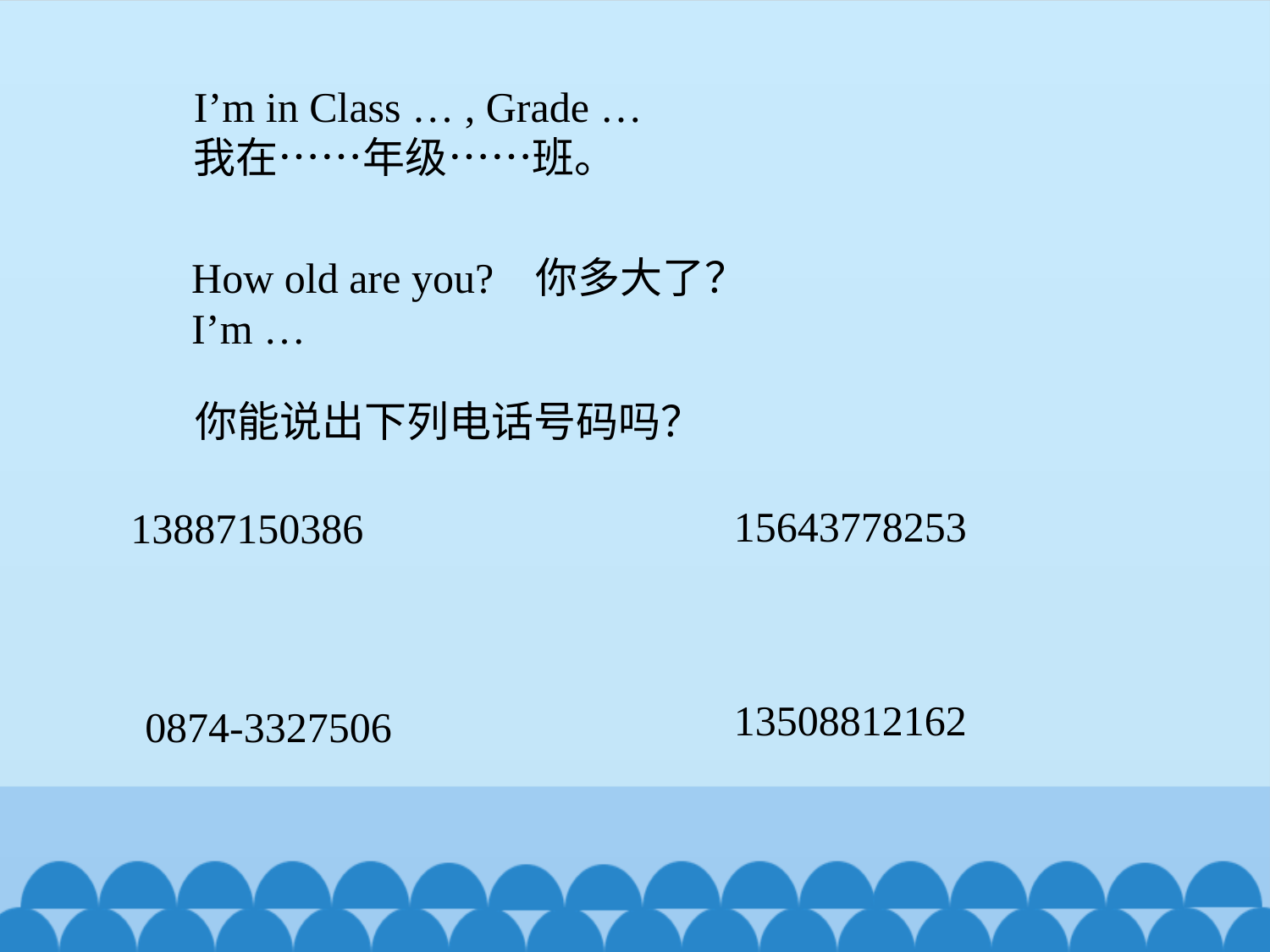

I’m in Class … , Grade …
我在……年级……班。
How old are you?   你多大了？
I’m …
你能说出下列电话号码吗？
15643778253
13887150386
13508812162
0874-3327506